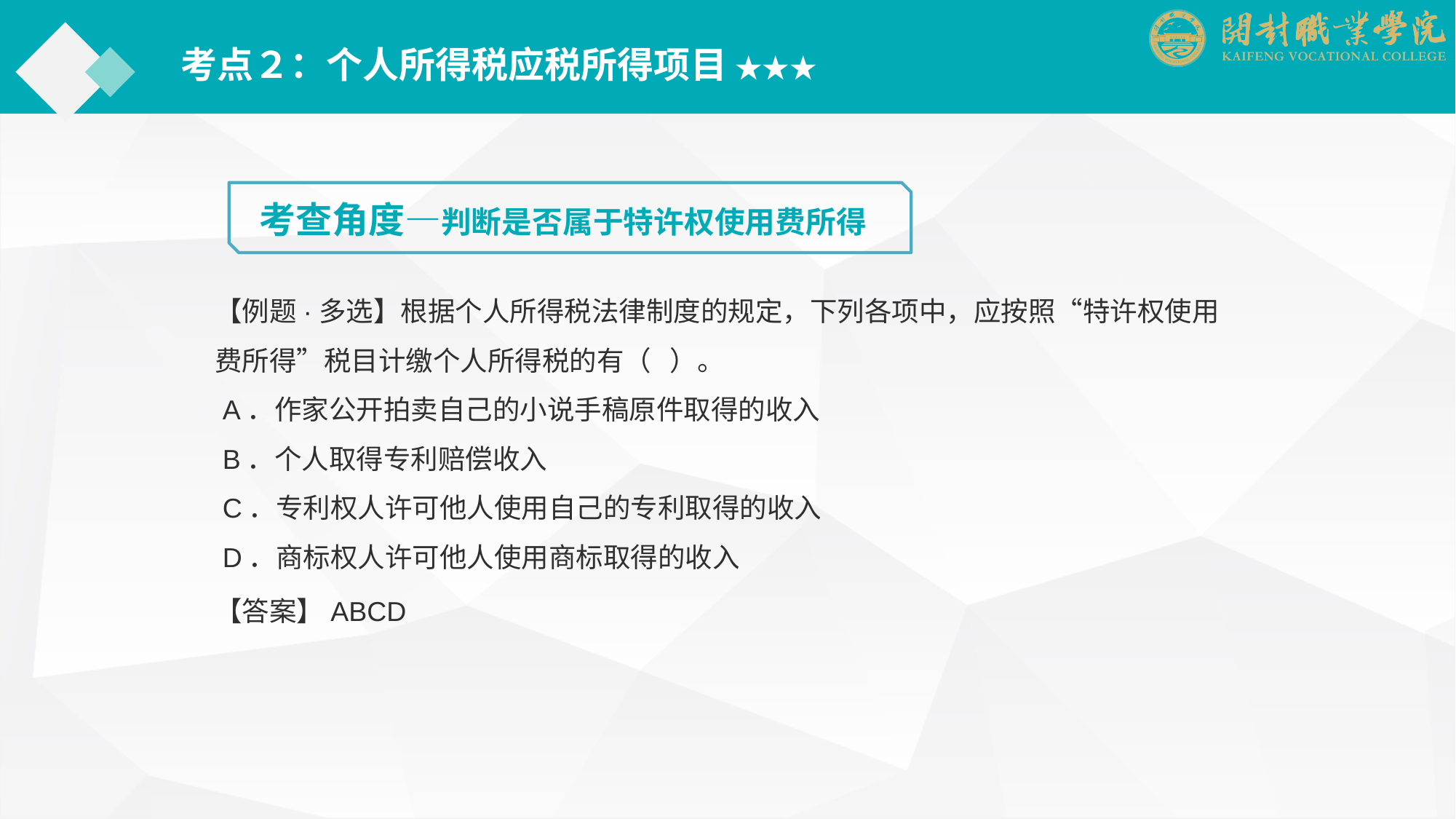

考点２：个人所得税应税所得项目 ★★★

考查角度—判断是否属于特许权使用费所得
【例题·多选】根据个人所得税法律制度的规定，下列各项中，应按照“特许权使用费所得”税目计缴个人所得税的有（   ）。
 A．作家公开拍卖自己的小说手稿原件取得的收入
 B．个人取得专利赔偿收入
 C．专利权人许可他人使用自己的专利取得的收入
 D．商标权人许可他人使用商标取得的收入
【答案】ABCD